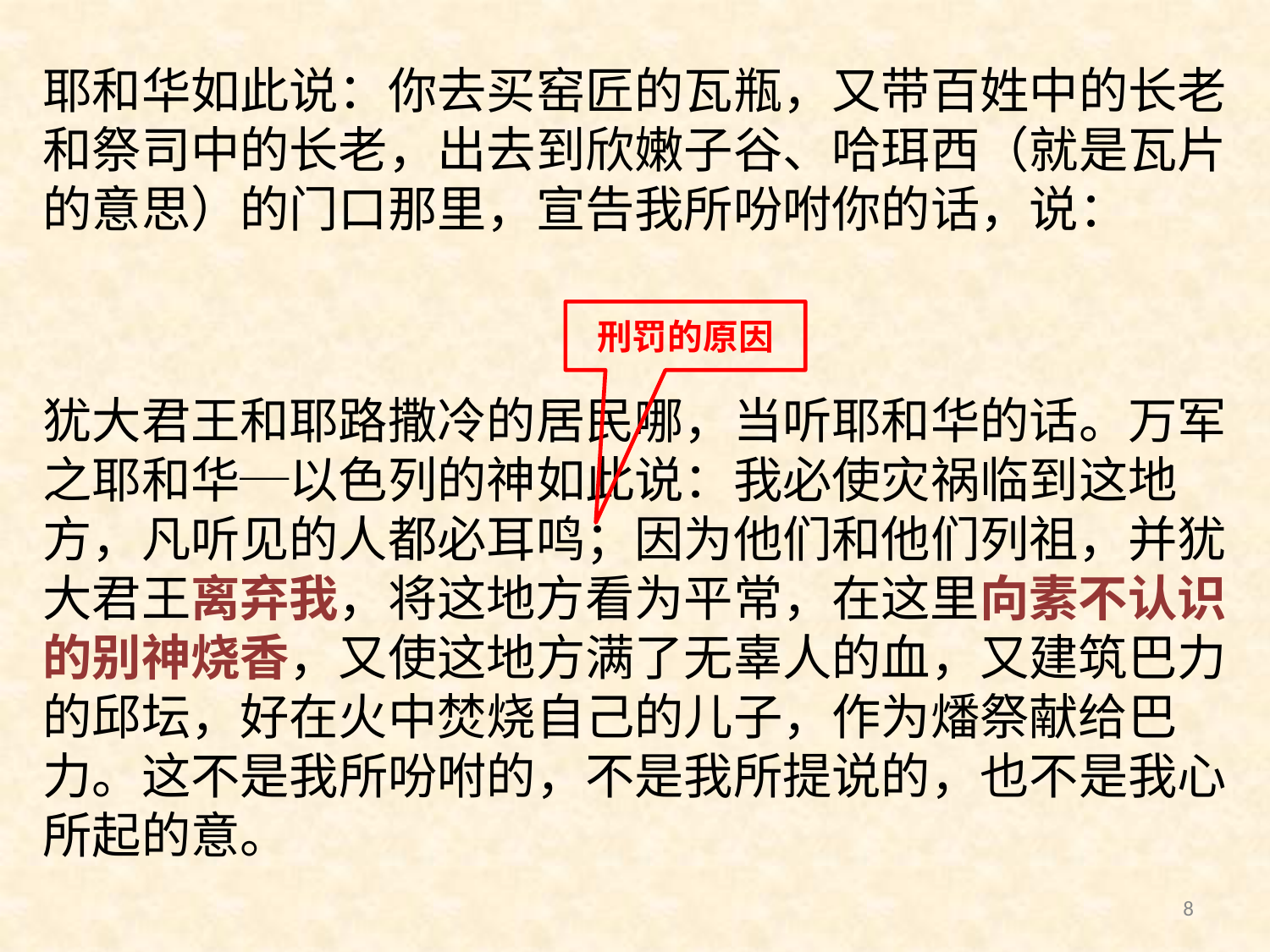

耶和华如此说：你去买窑匠的瓦瓶，又带百姓中的长老和祭司中的长老，出去到欣嫩子谷、哈珥西（就是瓦片的意思）的门口那里，宣告我所吩咐你的话，说：

犹大君王和耶路撒冷的居民哪，当听耶和华的话。万军之耶和华─以色列的神如此说：我必使灾祸临到这地方，凡听见的人都必耳鸣；因为他们和他们列祖，并犹大君王离弃我，将这地方看为平常，在这里向素不认识的别神烧香，又使这地方满了无辜人的血，又建筑巴力的邱坛，好在火中焚烧自己的儿子，作为燔祭献给巴力。这不是我所吩咐的，不是我所提说的，也不是我心所起的意。

刑罚的原因
8